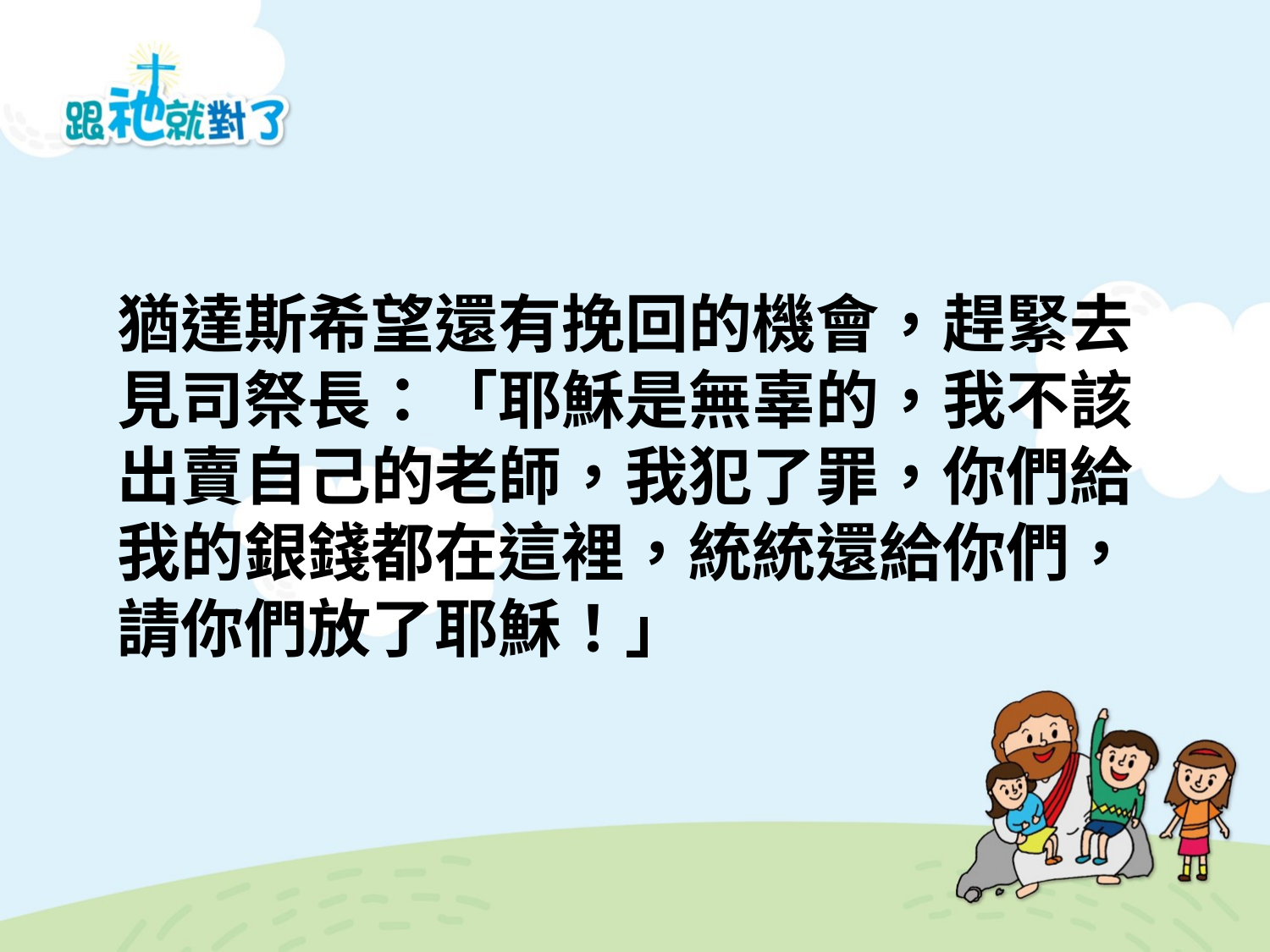

猶達斯希望還有挽回的機會，趕緊去見司祭長：「耶穌是無辜的，我不該出賣自己的老師，我犯了罪，你們給我的銀錢都在這裡，統統還給你們，請你們放了耶穌！」